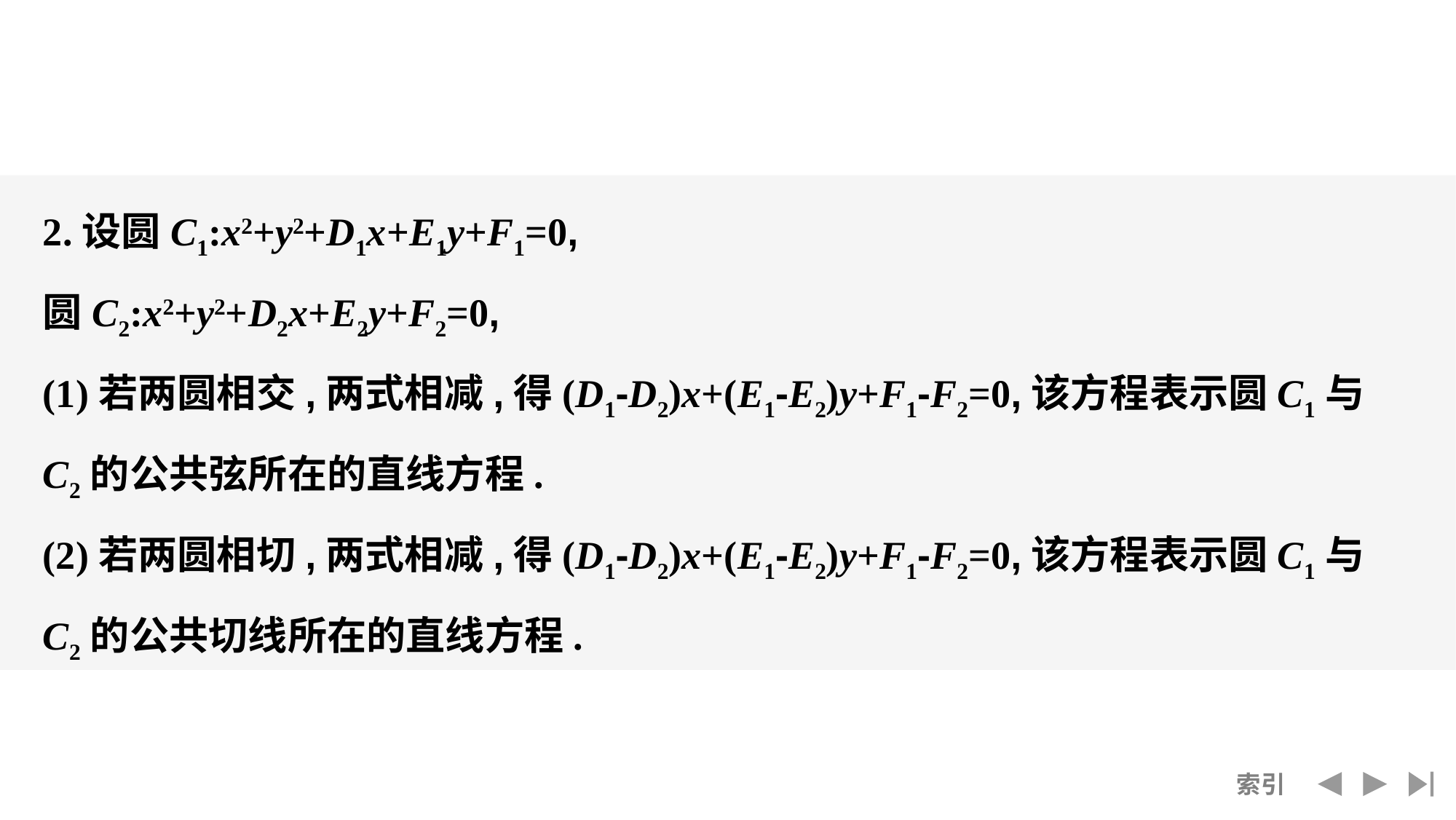

2.设圆C1:x2+y2+D1x+E1y+F1=0,
圆C2:x2+y2+D2x+E2y+F2=0,
(1)若两圆相交,两式相减,得(D1-D2)x+(E1-E2)y+F1-F2=0,该方程表示圆C1与C2的公共弦所在的直线方程.
(2)若两圆相切,两式相减,得(D1-D2)x+(E1-E2)y+F1-F2=0,该方程表示圆C1与C2的公共切线所在的直线方程.